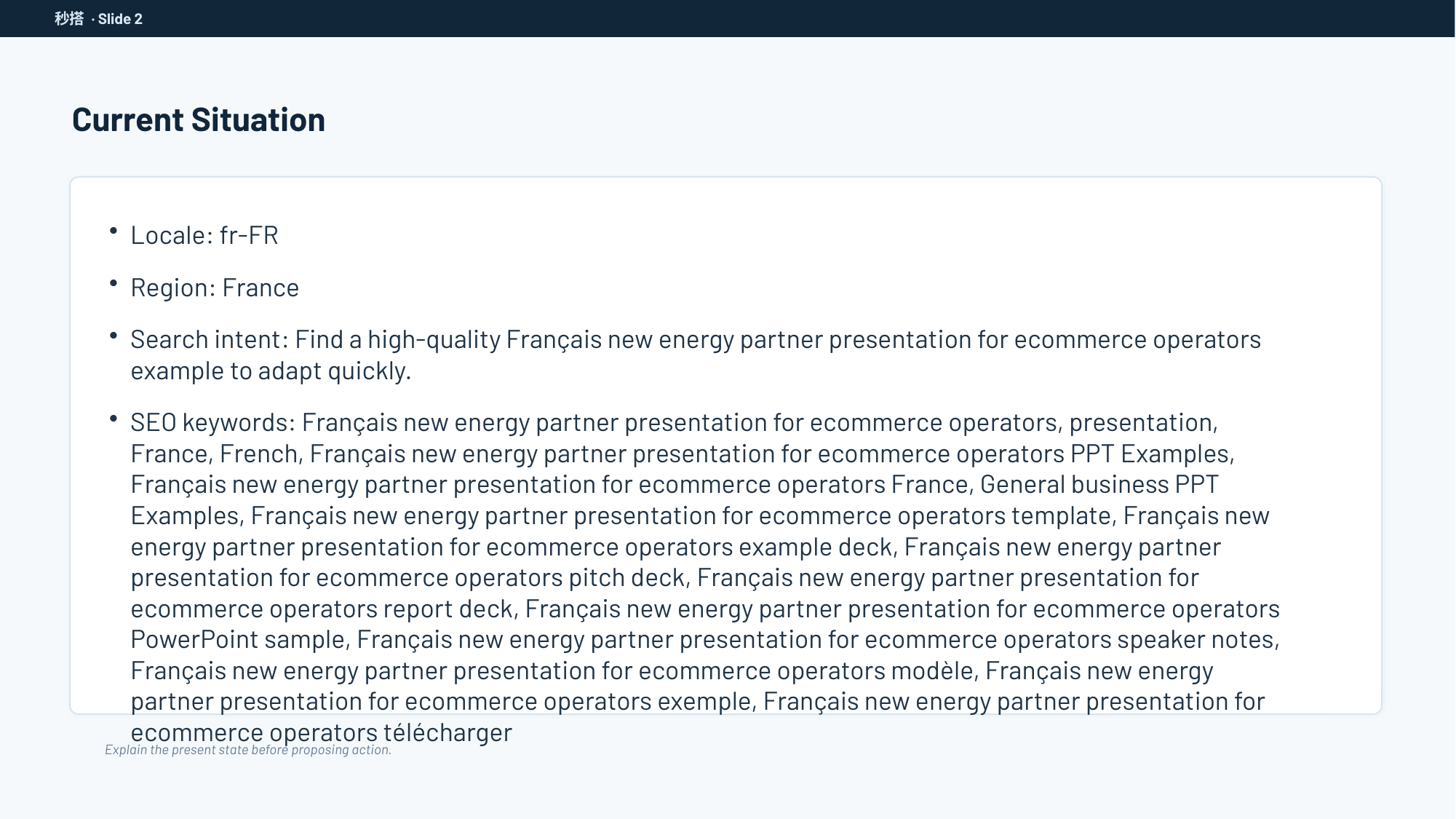

秒搭 · Slide 2
Current Situation

Locale: fr-FR
Region: France
Search intent: Find a high-quality Français new energy partner presentation for ecommerce operators example to adapt quickly.
SEO keywords: Français new energy partner presentation for ecommerce operators, presentation, France, French, Français new energy partner presentation for ecommerce operators PPT Examples, Français new energy partner presentation for ecommerce operators France, General business PPT Examples, Français new energy partner presentation for ecommerce operators template, Français new energy partner presentation for ecommerce operators example deck, Français new energy partner presentation for ecommerce operators pitch deck, Français new energy partner presentation for ecommerce operators report deck, Français new energy partner presentation for ecommerce operators PowerPoint sample, Français new energy partner presentation for ecommerce operators speaker notes, Français new energy partner presentation for ecommerce operators modèle, Français new energy partner presentation for ecommerce operators exemple, Français new energy partner presentation for ecommerce operators télécharger
Explain the present state before proposing action.